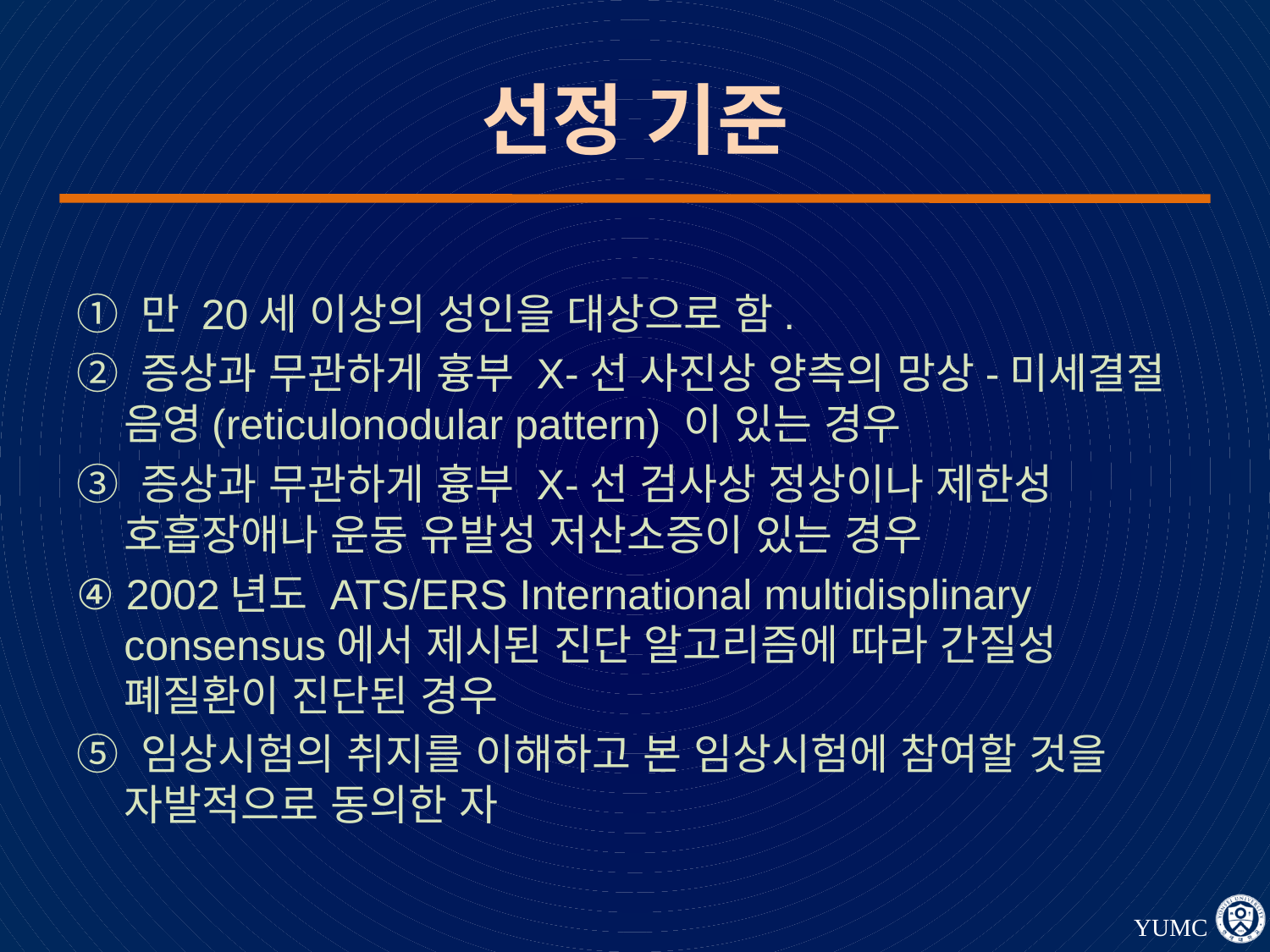

# 선정 기준

① 만 20세 이상의 성인을 대상으로 함.
② 증상과 무관하게 흉부 X-선 사진상 양측의 망상-미세결절 음영(reticulonodular pattern) 이 있는 경우
③ 증상과 무관하게 흉부 X-선 검사상 정상이나 제한성 호흡장애나 운동 유발성 저산소증이 있는 경우
④ 2002년도 ATS/ERS International multidisplinary consensus에서 제시된 진단 알고리즘에 따라 간질성 폐질환이 진단된 경우
⑤ 임상시험의 취지를 이해하고 본 임상시험에 참여할 것을 자발적으로 동의한 자